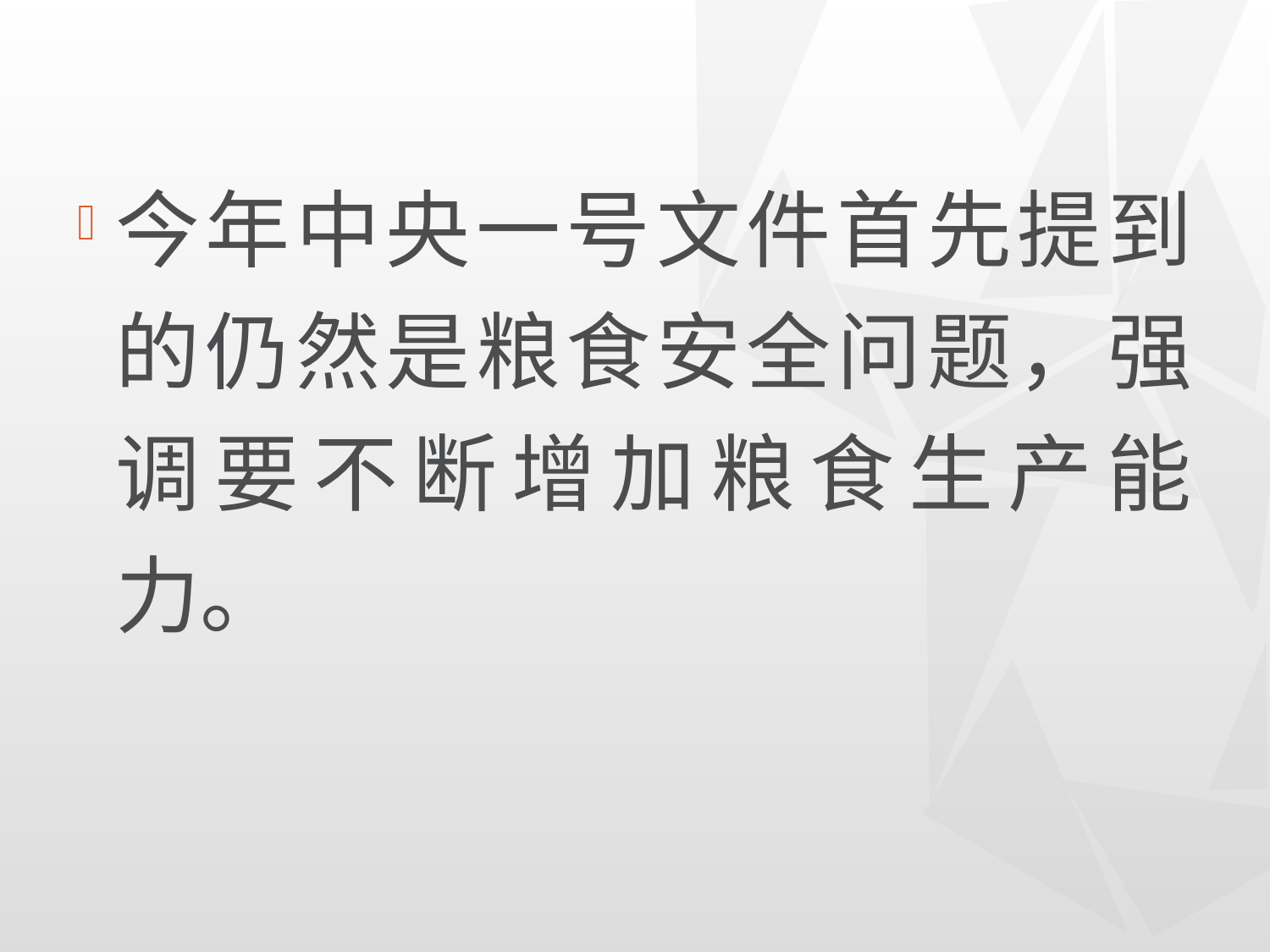

今年中央一号文件首先提到的仍然是粮食安全问题，强调要不断增加粮食生产能力。